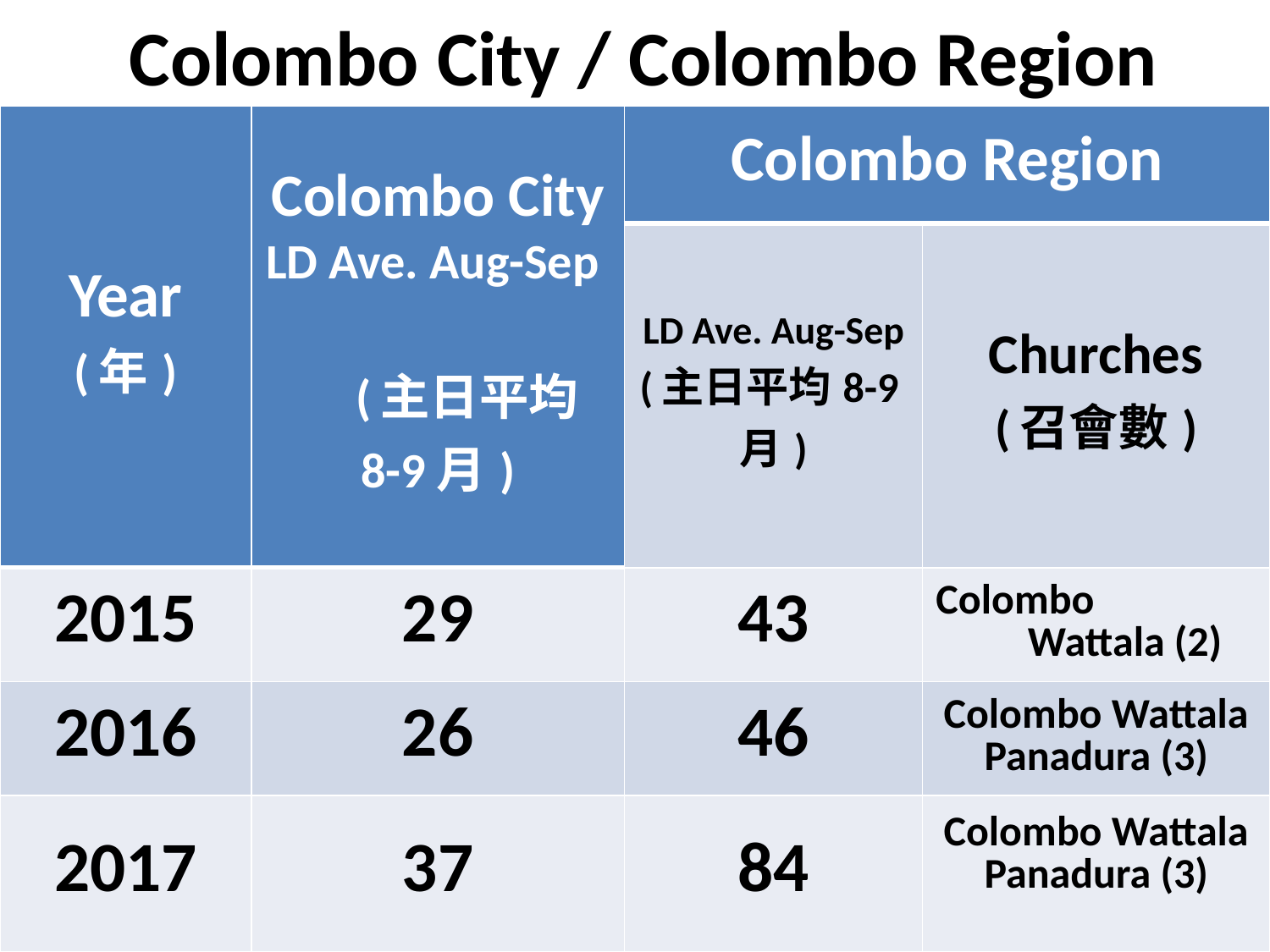

# Colombo City / Colombo Region
| Year (年) | Colombo City LD Ave. Aug-Sep (主日平均8-9月) | Colombo Region |  |
| --- | --- | --- | --- |
|  |  | LD Ave. Aug-Sep (主日平均8-9月) | Churches (召會數) |
| 2015 | 29 | 43 | Colombo Wattala (2) |
| 2016 | 26 | 46 | Colombo Wattala Panadura (3) |
| 2017 | 37 | 84 | Colombo Wattala Panadura (3) |
| 2018 | 48 | 97 | Colombo Wattala Panadura Moratuwa Gampaha (5) |